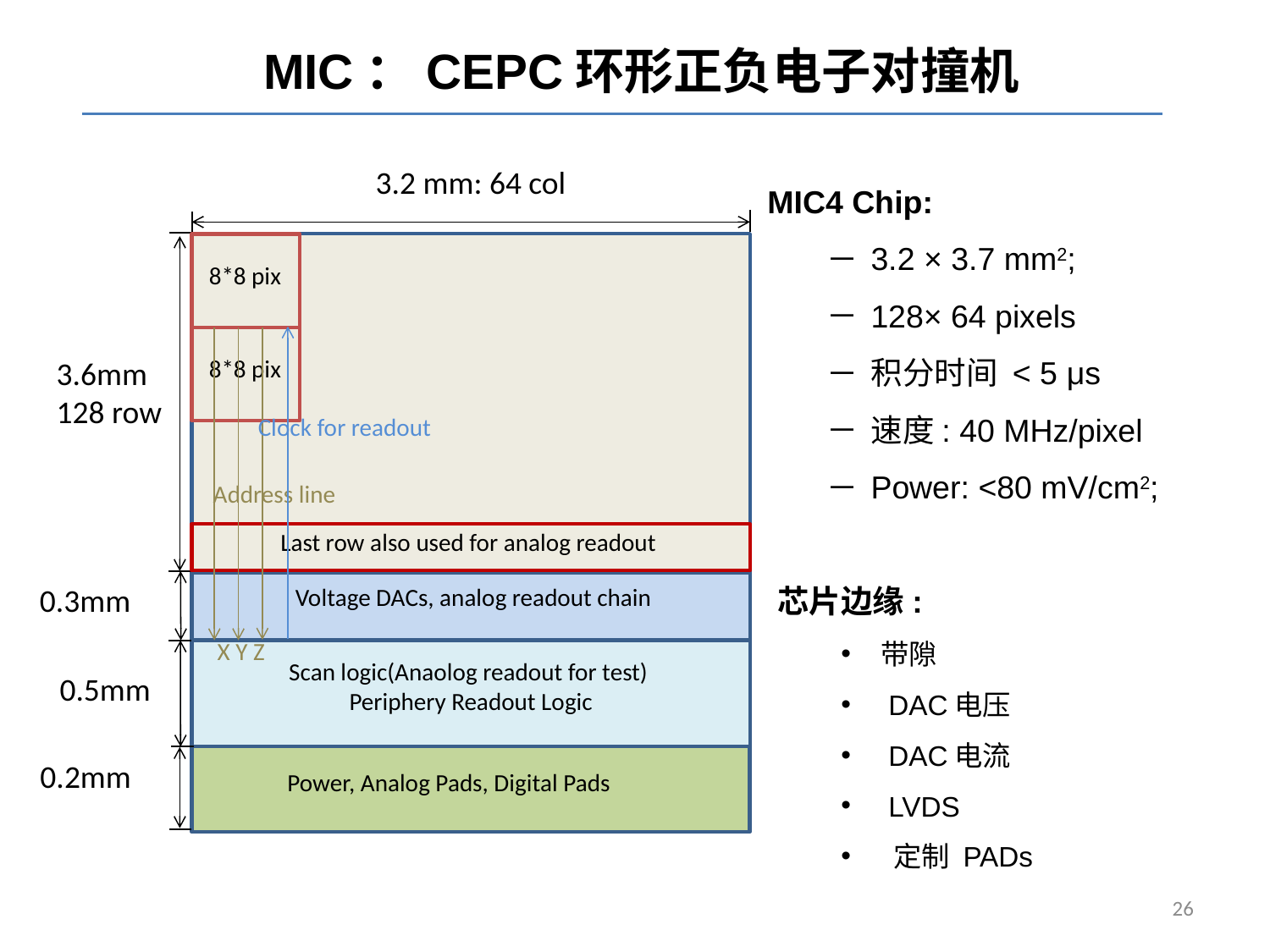

MIC：CEPC环形正负电子对撞机
3.2 mm: 64 col

8*8 pix

3.6mm
128 row
8*8 pix
Clock for readout
Address line
Last row also used for analog readout

0.3mm
Voltage DACs, analog readout chain
X Y Z

Scan logic(Anaolog readout for test)
Periphery Readout Logic
0.5mm

0.2mm
Power, Analog Pads, Digital Pads
MIC4 Chip:
3.2 × 3.7 mm2;
128× 64 pixels
积分时间 < 5 μs
速度: 40 MHz/pixel
Power: <80 mV/cm2;
芯片边缘:
带隙
 DAC电压
 DAC电流
 LVDS
 定制 PADs
26